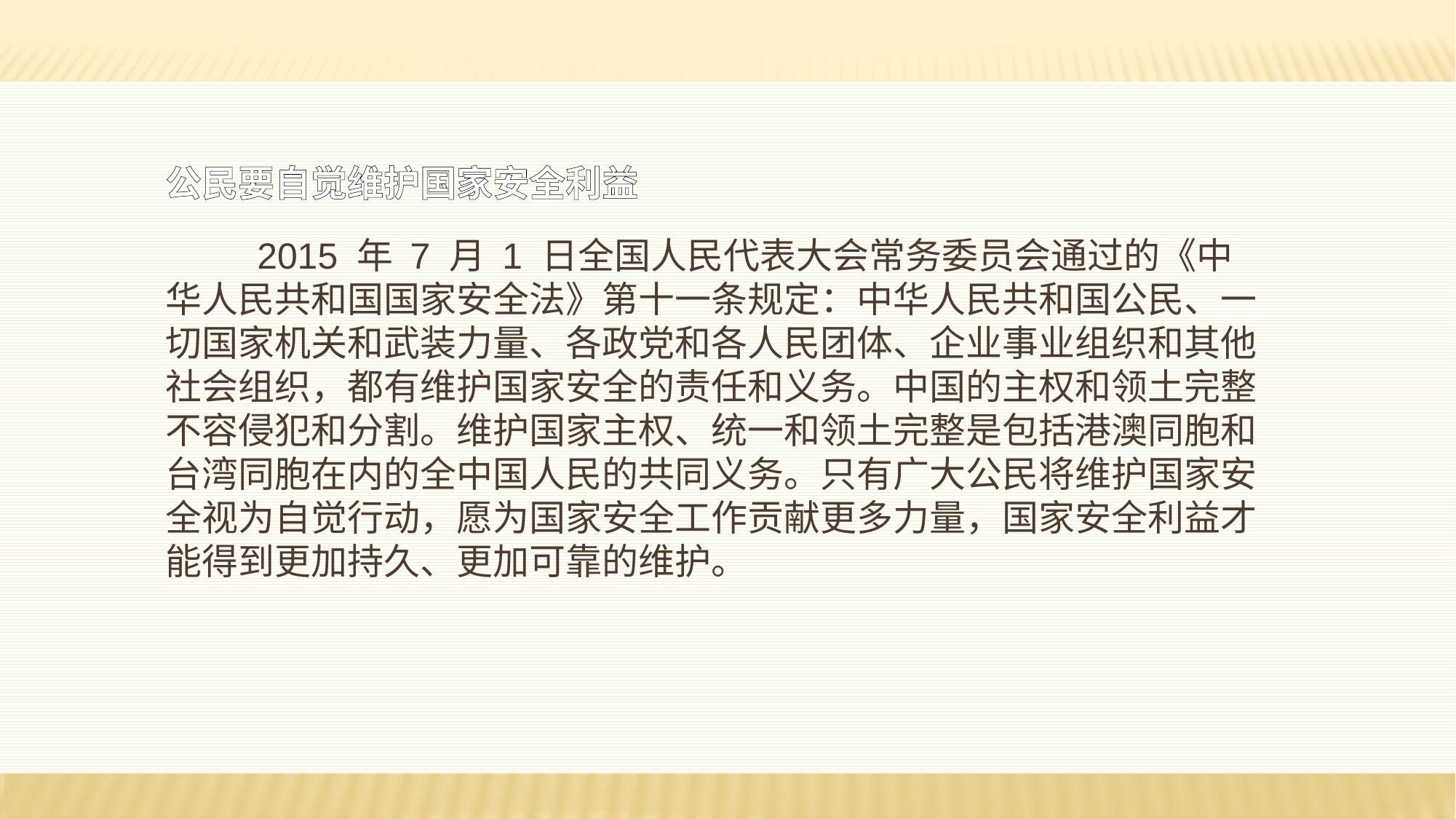

公民要自觉维护国家安全利益
         2015 年 7 月 1 日全国人民代表大会常务委员会通过的《中华人民共和国国家安全法》第十一条规定：中华人民共和国公民、一切国家机关和武装力量、各政党和各人民团体、企业事业组织和其他社会组织，都有维护国家安全的责任和义务。中国的主权和领土完整不容侵犯和分割。维护国家主权、统一和领土完整是包括港澳同胞和台湾同胞在内的全中国人民的共同义务。只有广大公民将维护国家安全视为自觉行动，愿为国家安全工作贡献更多力量，国家安全利益才能得到更加持久、更加可靠的维护。